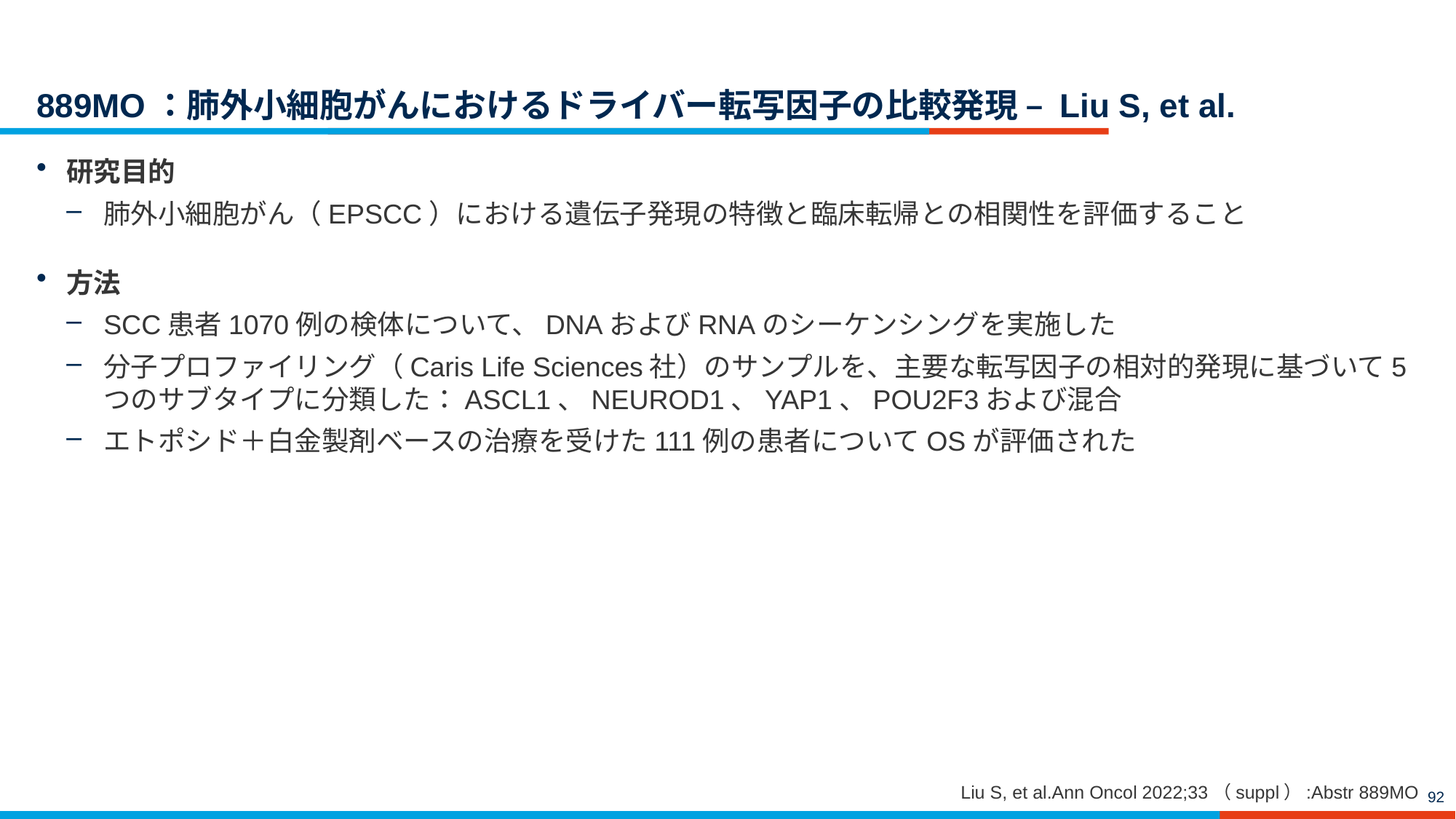

# 889MO：肺外小細胞がんにおけるドライバー転写因子の比較発現 – Liu S, et al.
研究目的
肺外小細胞がん（EPSCC）における遺伝子発現の特徴と臨床転帰との相関性を評価すること
方法
SCC患者1070例の検体について、DNAおよびRNAのシーケンシングを実施した
分子プロファイリング（Caris Life Sciences社）のサンプルを、主要な転写因子の相対的発現に基づいて5つのサブタイプに分類した：ASCL1、NEUROD1、YAP1、POU2F3および混合
エトポシド＋白金製剤ベースの治療を受けた111例の患者についてOSが評価された
Liu S, et al.Ann Oncol 2022;33（suppl）:Abstr 889MO